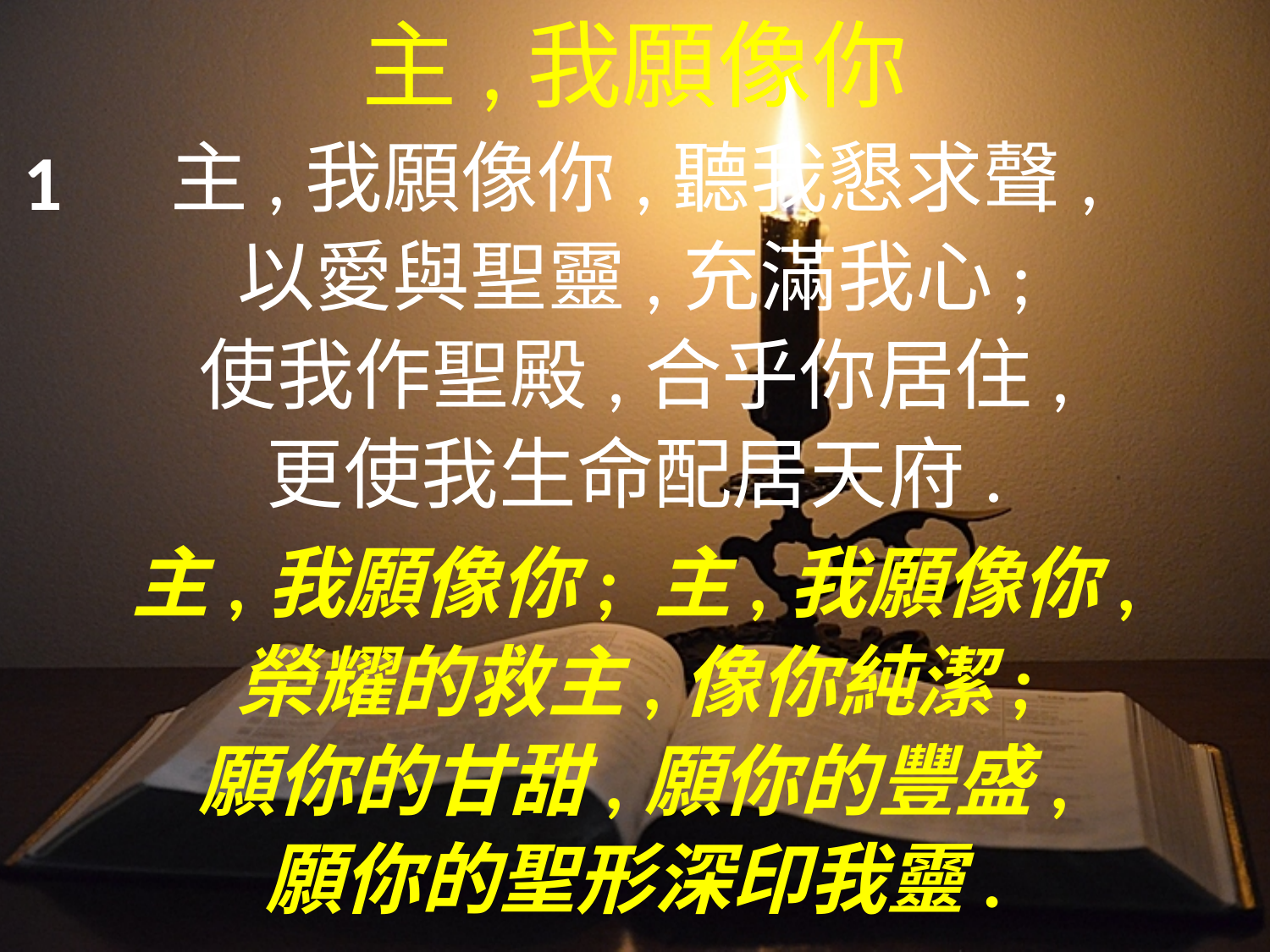

主,我願像你
主,我願像你,聽我懇求聲,
以愛與聖靈,充滿我心;
使我作聖殿,合乎你居住,
更使我生命配居天府.
主,我願像你; 主,我願像你,
榮耀的救主,像你純潔;
願你的甘甜,願你的豐盛,
願你的聖形深印我靈.

1